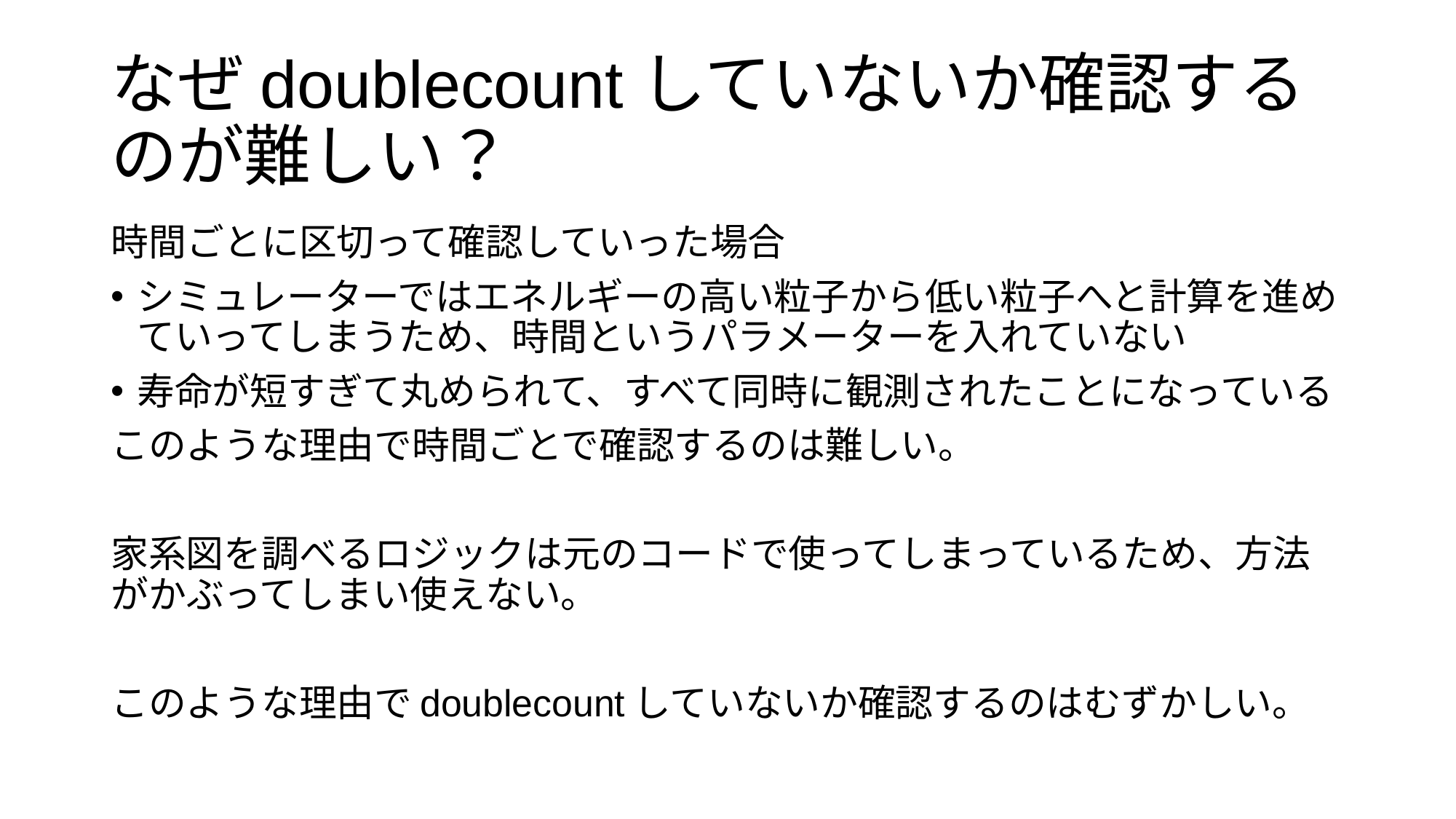

# なぜdoublecountしていないか確認するのが難しい？
時間ごとに区切って確認していった場合
シミュレーターではエネルギーの高い粒子から低い粒子へと計算を進めていってしまうため、時間というパラメーターを入れていない
寿命が短すぎて丸められて、すべて同時に観測されたことになっている
このような理由で時間ごとで確認するのは難しい。

家系図を調べるロジックは元のコードで使ってしまっているため、方法がかぶってしまい使えない。

このような理由でdoublecountしていないか確認するのはむずかしい。